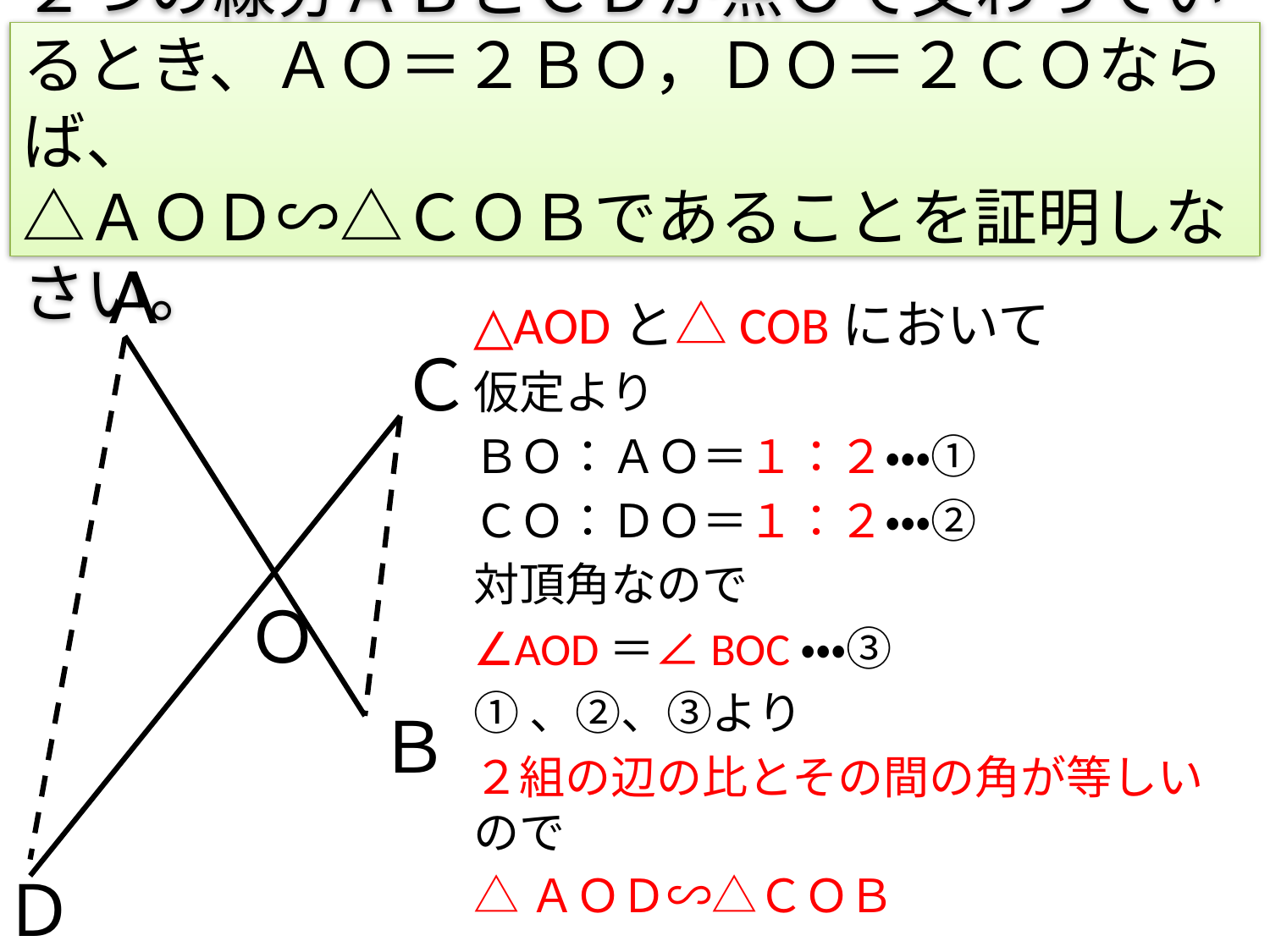

# ２つの線分ＡＢとＣＤが点Ｏで交わっているとき、ＡＯ＝２ＢＯ，ＤＯ＝２ＣＯならば、 △ＡＯＤ∽△ＣＯＢであることを証明しなさい。
Ａ
△AODと△COBにおいて
仮定より
ＢＯ：ＡＯ＝１：２・・・①
ＣＯ：ＤＯ＝１：２・・・②
対頂角なので
∠AOD＝∠BOC・・・③
①、②、③より
２組の辺の比とその間の角が等しいので
△ＡＯＤ∽△ＣＯＢ

Ｃ
Ｏ
Ｂ
Ｄ